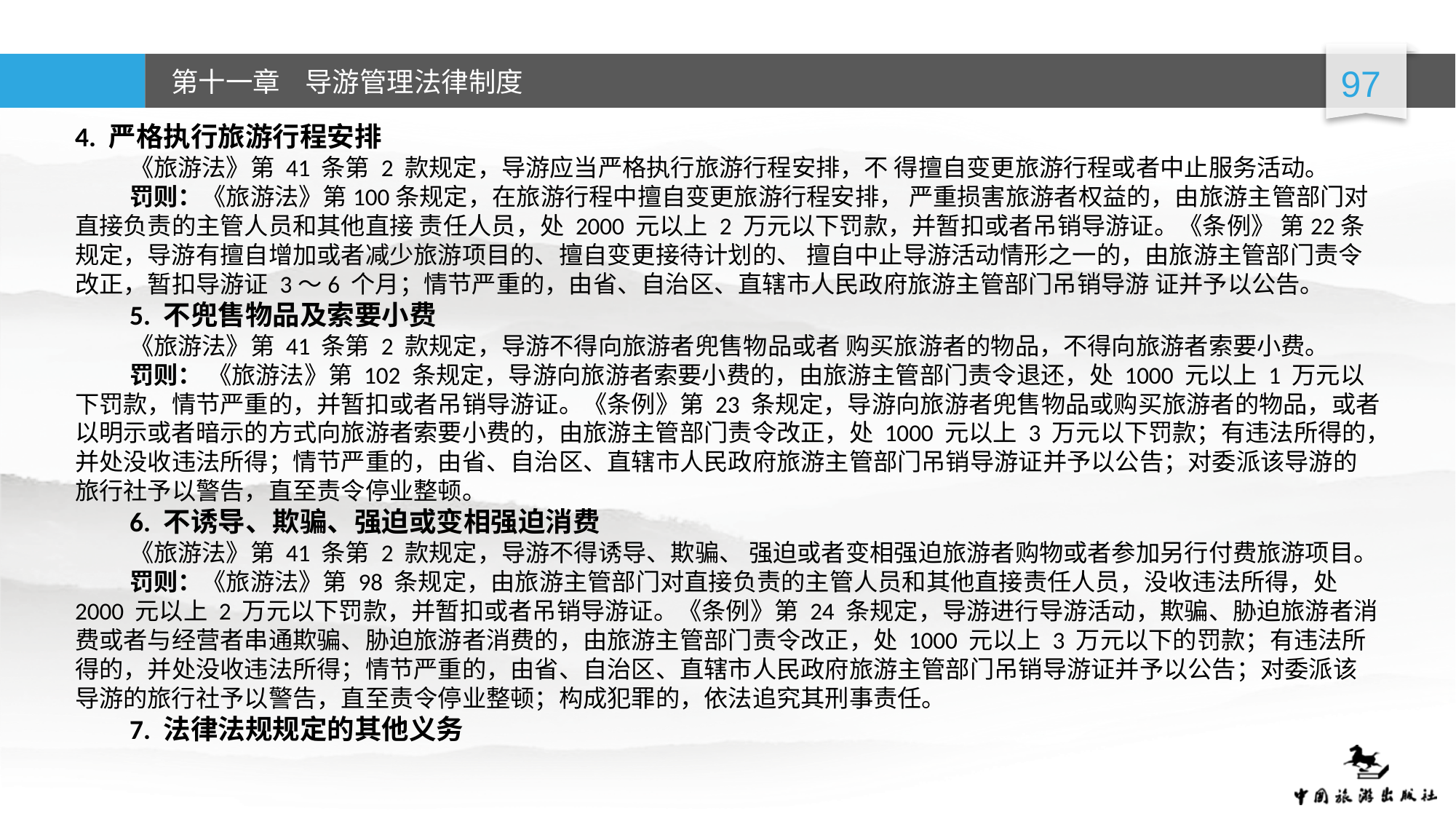

4. 严格执行旅游行程安排
《旅游法》第 41 条第 2 款规定，导游应当严格执行旅游行程安排，不 得擅自变更旅游行程或者中止服务活动。
罚则：《旅游法》第100条规定，在旅游行程中擅自变更旅游行程安排， 严重损害旅游者权益的，由旅游主管部门对直接负责的主管人员和其他直接 责任人员，处 2000 元以上 2 万元以下罚款，并暂扣或者吊销导游证。《条例》 第22条规定，导游有擅自增加或者减少旅游项目的、擅自变更接待计划的、 擅自中止导游活动情形之一的，由旅游主管部门责令改正，暂扣导游证 3～6 个月；情节严重的，由省、自治区、直辖市人民政府旅游主管部门吊销导游 证并予以公告。
5. 不兜售物品及索要小费
《旅游法》第 41 条第 2 款规定，导游不得向旅游者兜售物品或者 购买旅游者的物品，不得向旅游者索要小费。
罚则： 《旅游法》第 102 条规定，导游向旅游者索要小费的，由旅游主管部门责令退还，处 1000 元以上 1 万元以下罚款，情节严重的，并暂扣或者吊销导游证。《条例》第 23 条规定，导游向旅游者兜售物品或购买旅游者的物品，或者以明示或者暗示的方式向旅游者索要小费的，由旅游主管部门责令改正，处 1000 元以上 3 万元以下罚款；有违法所得的，并处没收违法所得；情节严重的，由省、自治区、直辖市人民政府旅游主管部门吊销导游证并予以公告；对委派该导游的旅行社予以警告，直至责令停业整顿。
6. 不诱导、欺骗、强迫或变相强迫消费
《旅游法》第 41 条第 2 款规定，导游不得诱导、欺骗、 强迫或者变相强迫旅游者购物或者参加另行付费旅游项目。
罚则：《旅游法》第 98 条规定，由旅游主管部门对直接负责的主管人员和其他直接责任人员，没收违法所得，处 2000 元以上 2 万元以下罚款，并暂扣或者吊销导游证。《条例》第 24 条规定，导游进行导游活动，欺骗、胁迫旅游者消费或者与经营者串通欺骗、胁迫旅游者消费的，由旅游主管部门责令改正，处 1000 元以上 3 万元以下的罚款；有违法所得的，并处没收违法所得；情节严重的，由省、自治区、直辖市人民政府旅游主管部门吊销导游证并予以公告；对委派该导游的旅行社予以警告，直至责令停业整顿；构成犯罪的，依法追究其刑事责任。
7. 法律法规规定的其他义务